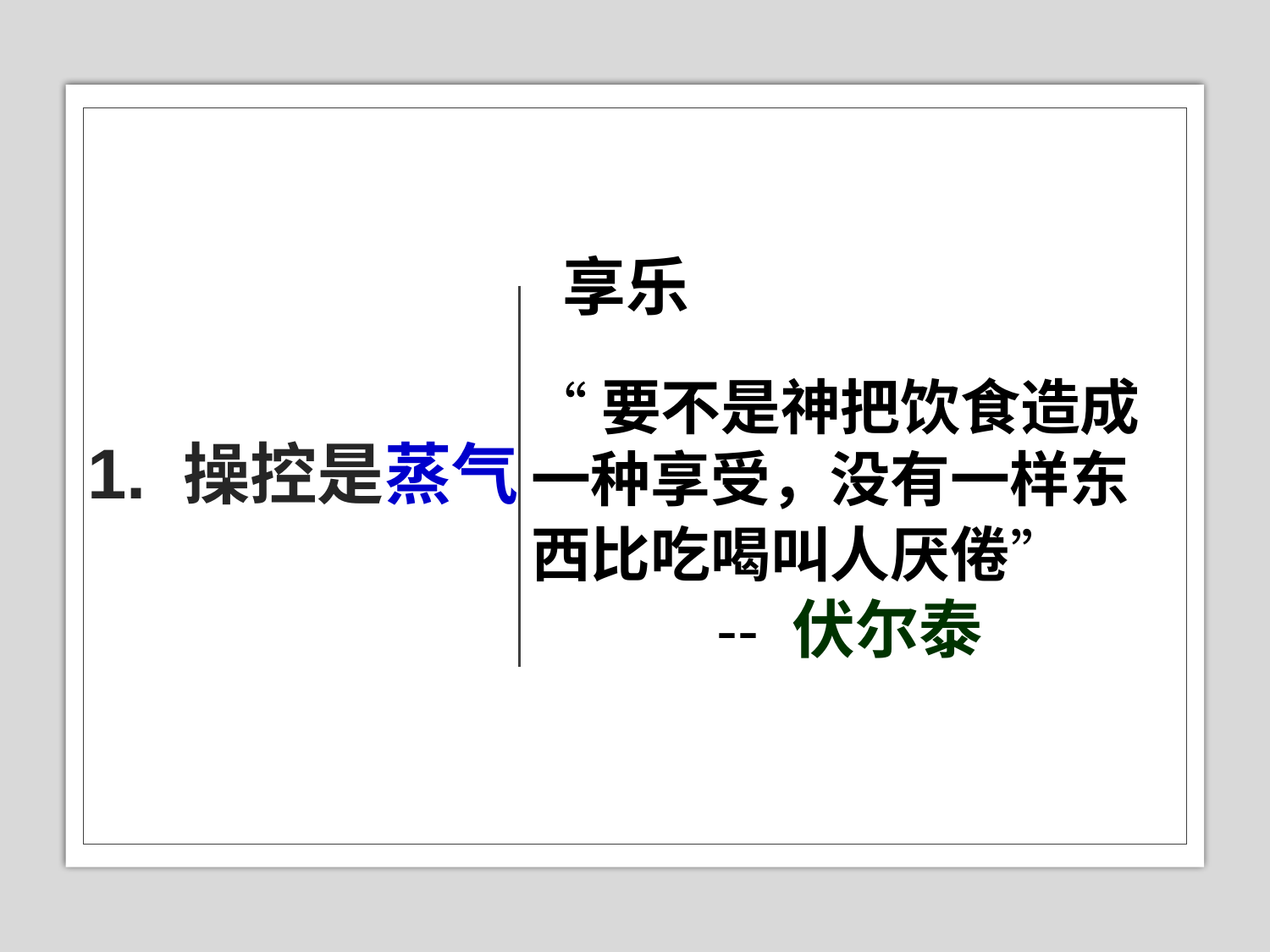

# 1. 操控是蒸气
享乐
“要不是神把饮食造成一种享受，没有一样东西比吃喝叫人厌倦”                    -- 伏尔泰